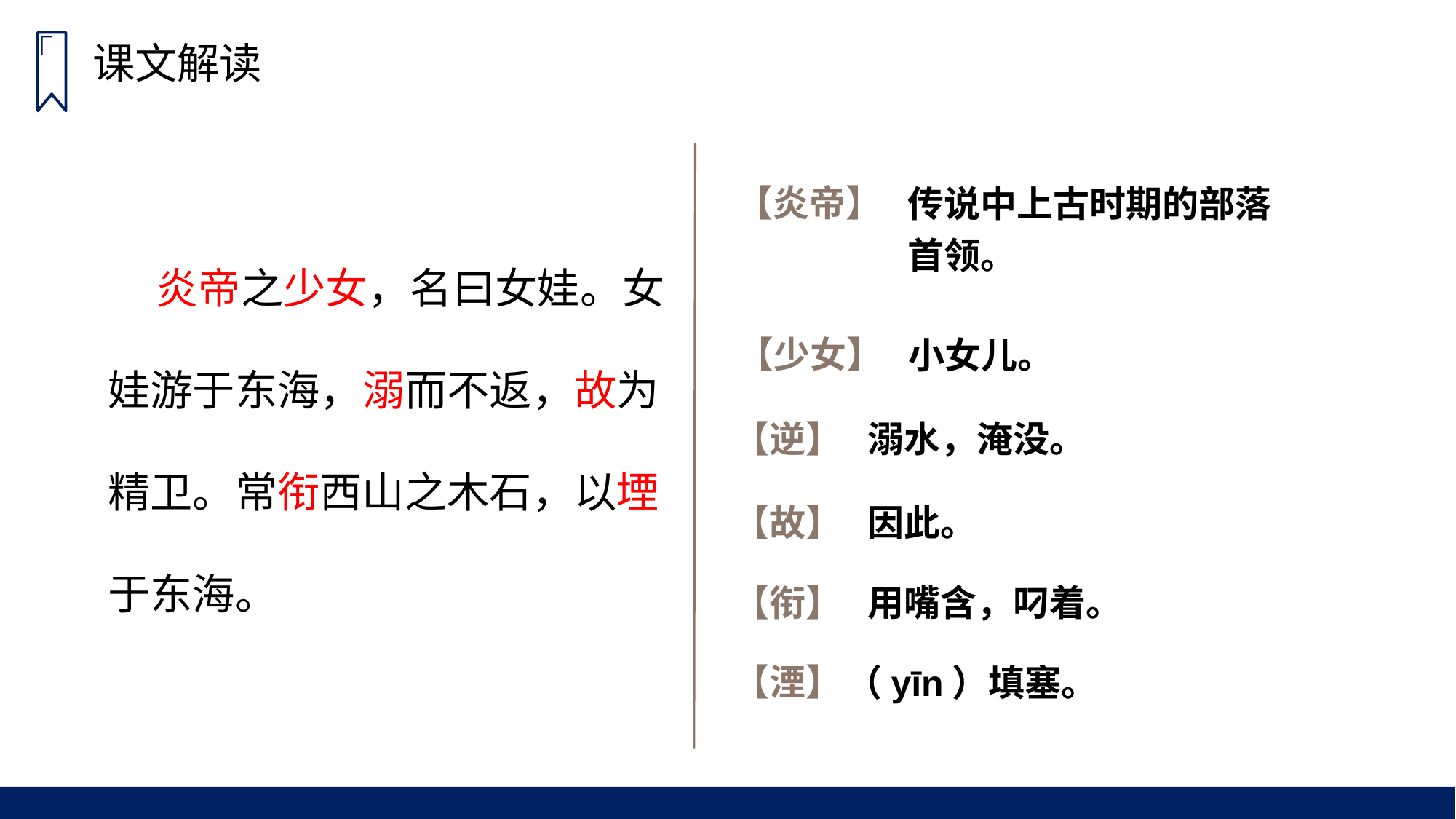

课文解读
【炎帝】
传说中上古时期的部落
首领。
    炎帝之少女，名曰女娃。女娃游于东海，溺而不返，故为精卫。常衔西山之木石，以堙于东海。
【少女】
小女儿。
【逆】
溺水，淹没。
【故】
因此。
【衔】
用嘴含，叼着。
【湮】
（yīn）填塞。